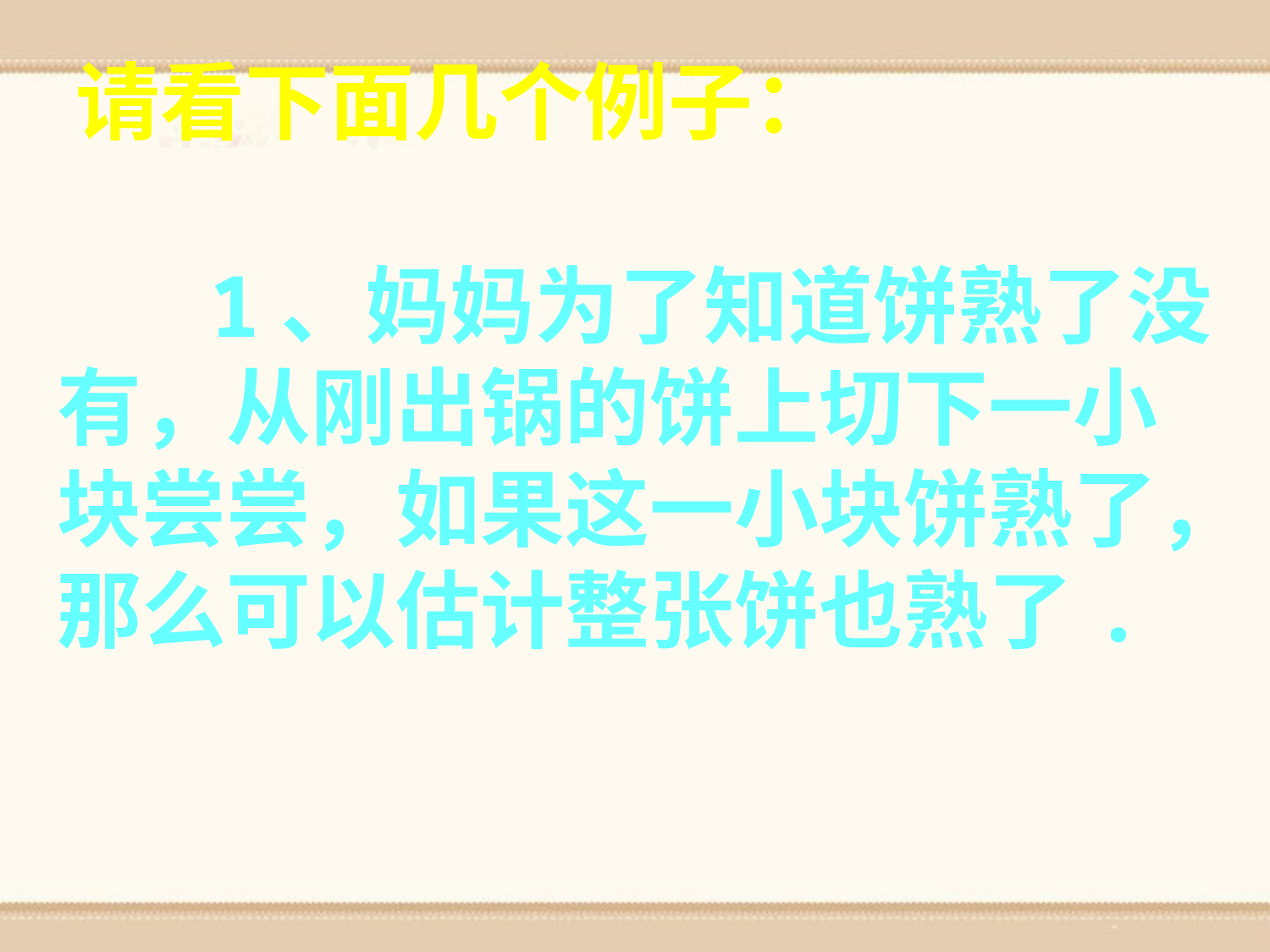

请看下面几个例子：
   1、妈妈为了知道饼熟了没有，从刚出锅的饼上切下一小块尝尝，如果这一小块饼熟了，那么可以估计整张饼也熟了.